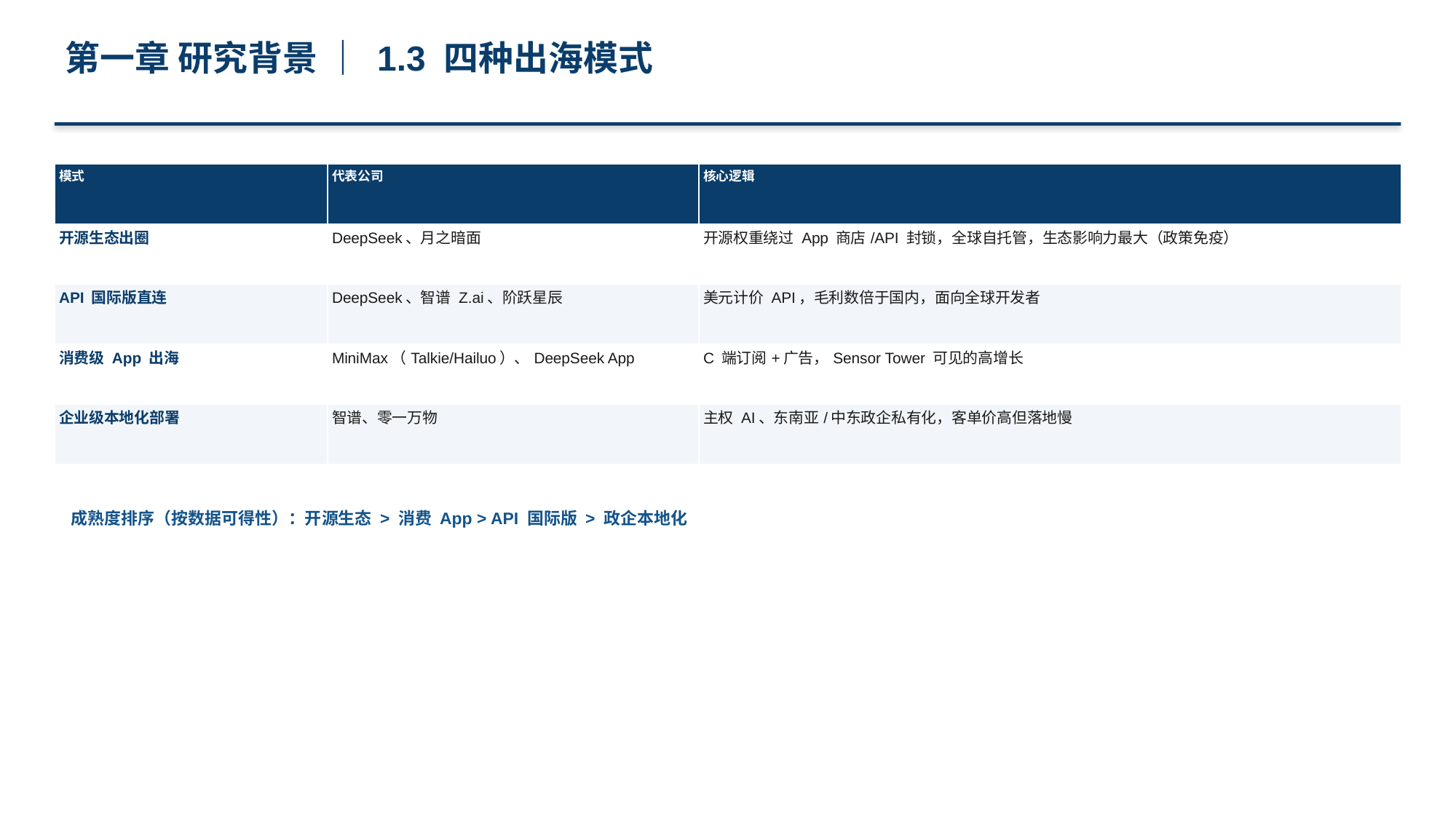

第一章 研究背景 ｜ 1.3 四种出海模式

| 模式 | 代表公司 | 核心逻辑 |
| --- | --- | --- |
| 开源生态出圈 | DeepSeek、月之暗面 | 开源权重绕过 App 商店/API 封锁，全球自托管，生态影响力最大（政策免疫） |
| API 国际版直连 | DeepSeek、智谱 Z.ai、阶跃星辰 | 美元计价 API，毛利数倍于国内，面向全球开发者 |
| 消费级 App 出海 | MiniMax（Talkie/Hailuo）、DeepSeek App | C 端订阅+广告，Sensor Tower 可见的高增长 |
| 企业级本地化部署 | 智谱、零一万物 | 主权 AI、东南亚/中东政企私有化，客单价高但落地慢 |
成熟度排序（按数据可得性）：开源生态 > 消费 App > API 国际版 > 政企本地化